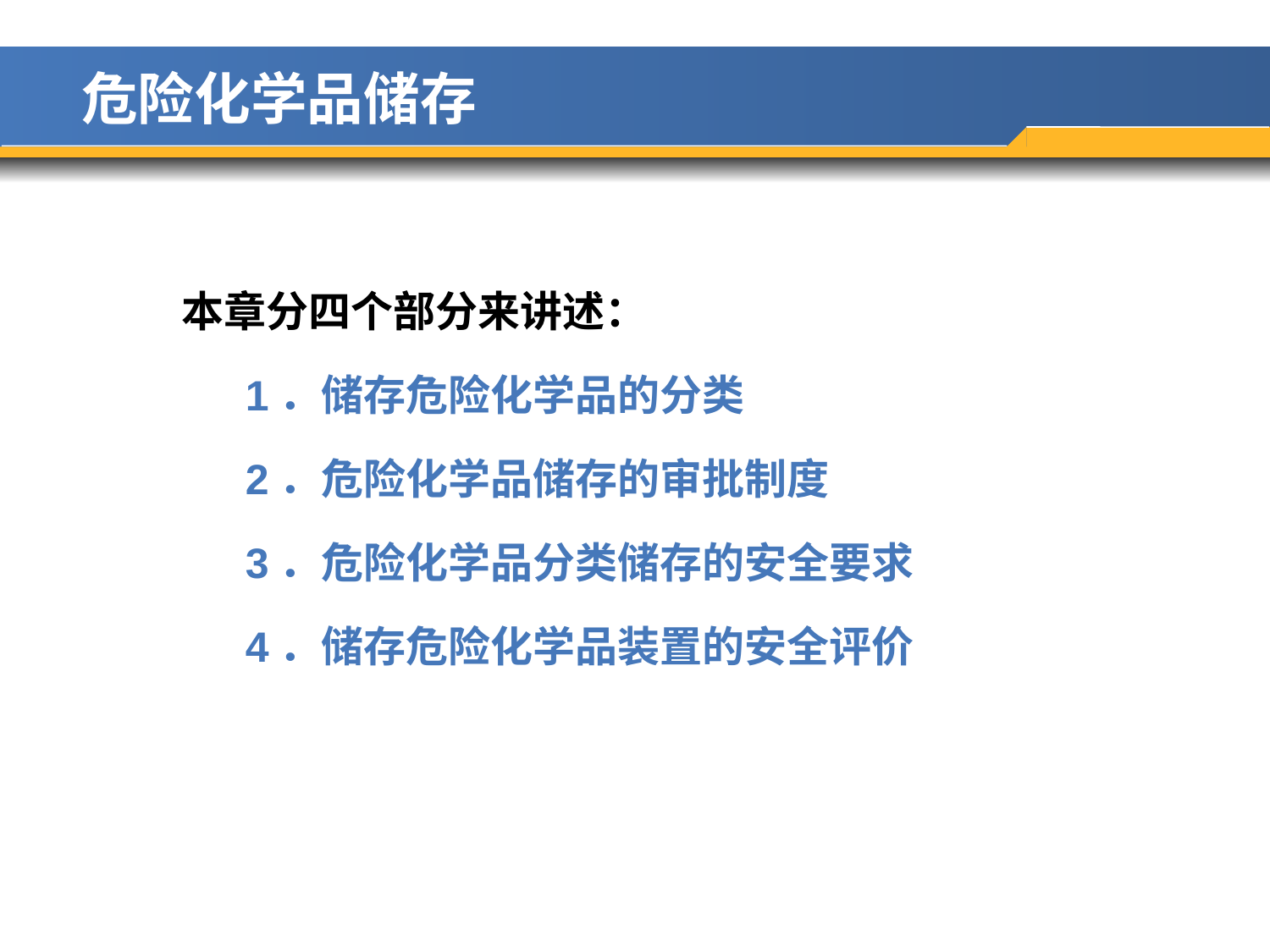

危险化学品储存

本章分四个部分来讲述：
1．储存危险化学品的分类
2．危险化学品储存的审批制度
3．危险化学品分类储存的安全要求
4．储存危险化学品装置的安全评价